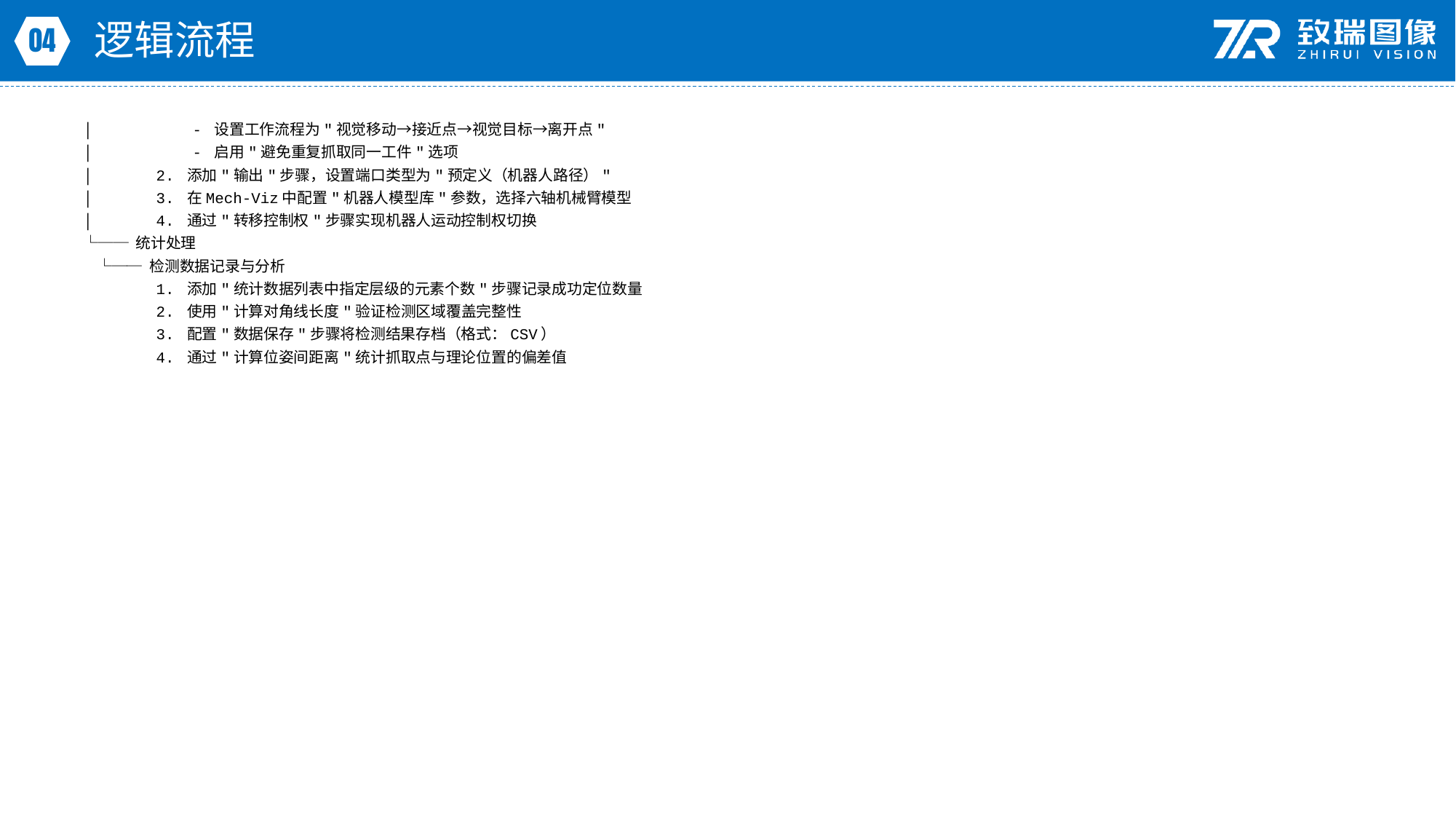

逻辑流程
04

│           - 设置工作流程为"视觉移动→接近点→视觉目标→离开点"
│           - 启用"避免重复抓取同一工件"选项
│       2. 添加"输出"步骤，设置端口类型为"预定义（机器人路径）"
│       3. 在Mech-Viz中配置"机器人模型库"参数，选择六轴机械臂模型
│       4. 通过"转移控制权"步骤实现机器人运动控制权切换
└── 统计处理
    └── 检测数据记录与分析
        1. 添加"统计数据列表中指定层级的元素个数"步骤记录成功定位数量
        2. 使用"计算对角线长度"验证检测区域覆盖完整性
        3. 配置"数据保存"步骤将检测结果存档（格式：CSV）
        4. 通过"计算位姿间距离"统计抓取点与理论位置的偏差值